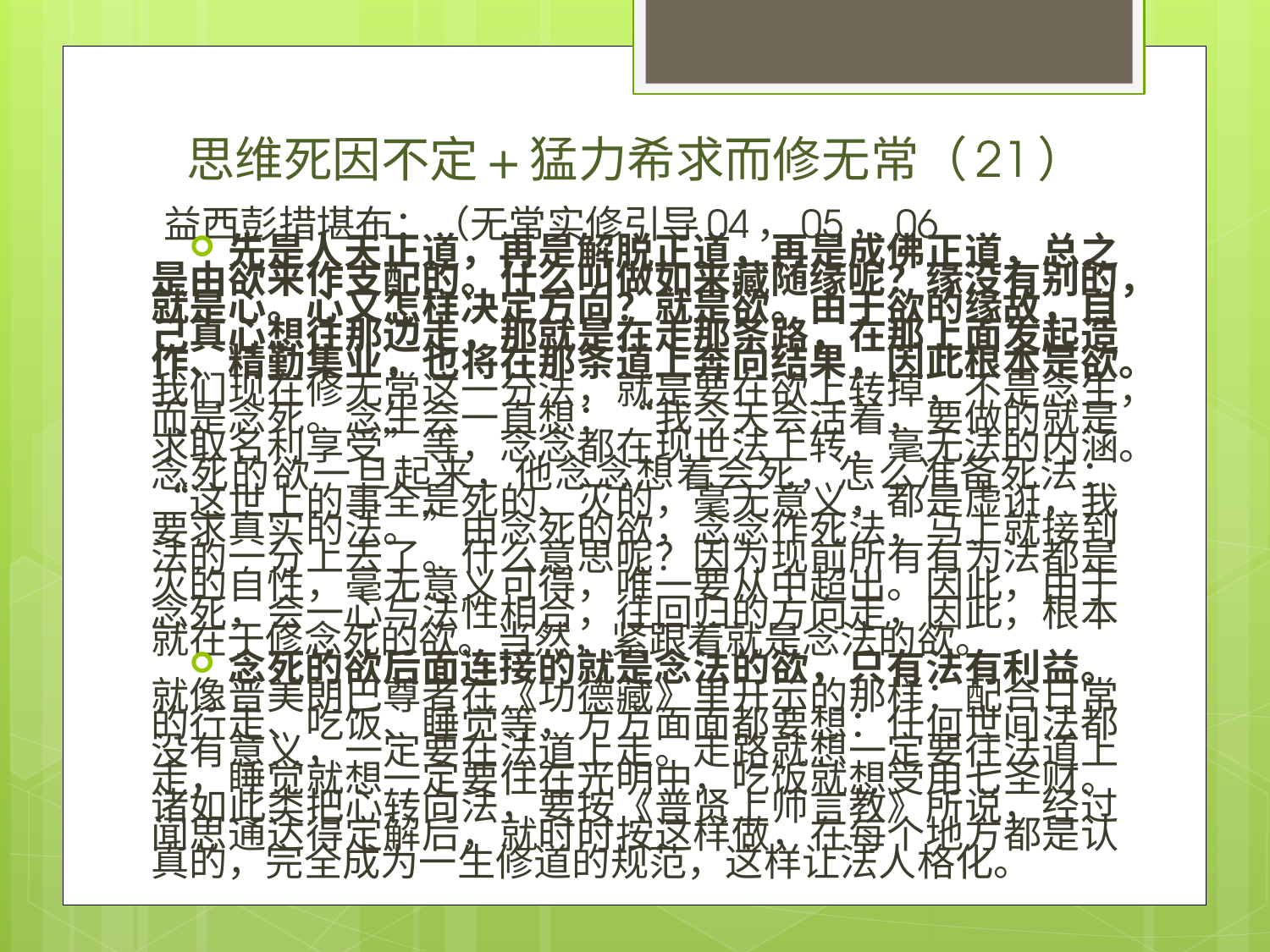

# 思维死因不定+猛力希求而修无常（21）
益西彭措堪布：（无常实修引导04，05，06
先是人天正道，再是解脱正道，再是成佛正道，总之是由欲来作支配的。什么叫做如来藏随缘呢？缘没有别的，就是心。心又怎样决定方向？就是欲。由于欲的缘故，自己真心想往那边走，那就是在走那条路，在那上面发起造作、精勤集业，也将在那条道上奔向结果，因此根本是欲。
我们现在修无常这一分法，就是要在欲上转掉，不是念生，而是念死。念生会一直想：“我今天会活着，要做的就是求取名利享受”等，念念都在现世法上转，毫无法的内涵。念死的欲一旦起来，他念念想着会死，怎么准备死法：“这世上的事全是死的、灭的，毫无意义，都是虚诳，我要求真实的法。”由念死的欲，念念作死法，马上就接到法的一分上去了。什么意思呢？因为现前所有有为法都是灭的自性，毫无意义可得，唯一要从中超出。因此，由于念死，会一心与法性相合，往回归的方向走，因此，根本就在于修念死的欲。当然，紧跟着就是念法的欲。
念死的欲后面连接的就是念法的欲，只有法有利益。就像晋美朗巴尊者在《功德藏》里开示的那样：配合日常的行走、吃饭、睡觉等，方方面面都要想：任何世间法都没有意义，一定要在法道上走。走路就想一定要往法道上走，睡觉就想一定要住在光明中，吃饭就想受用七圣财。诸如此类把心转向法，要按《普贤上师言教》所说，经过闻思通达得定解后，就时时按这样做，在每个地方都是认真的，完全成为一生修道的规范，这样让法人格化。